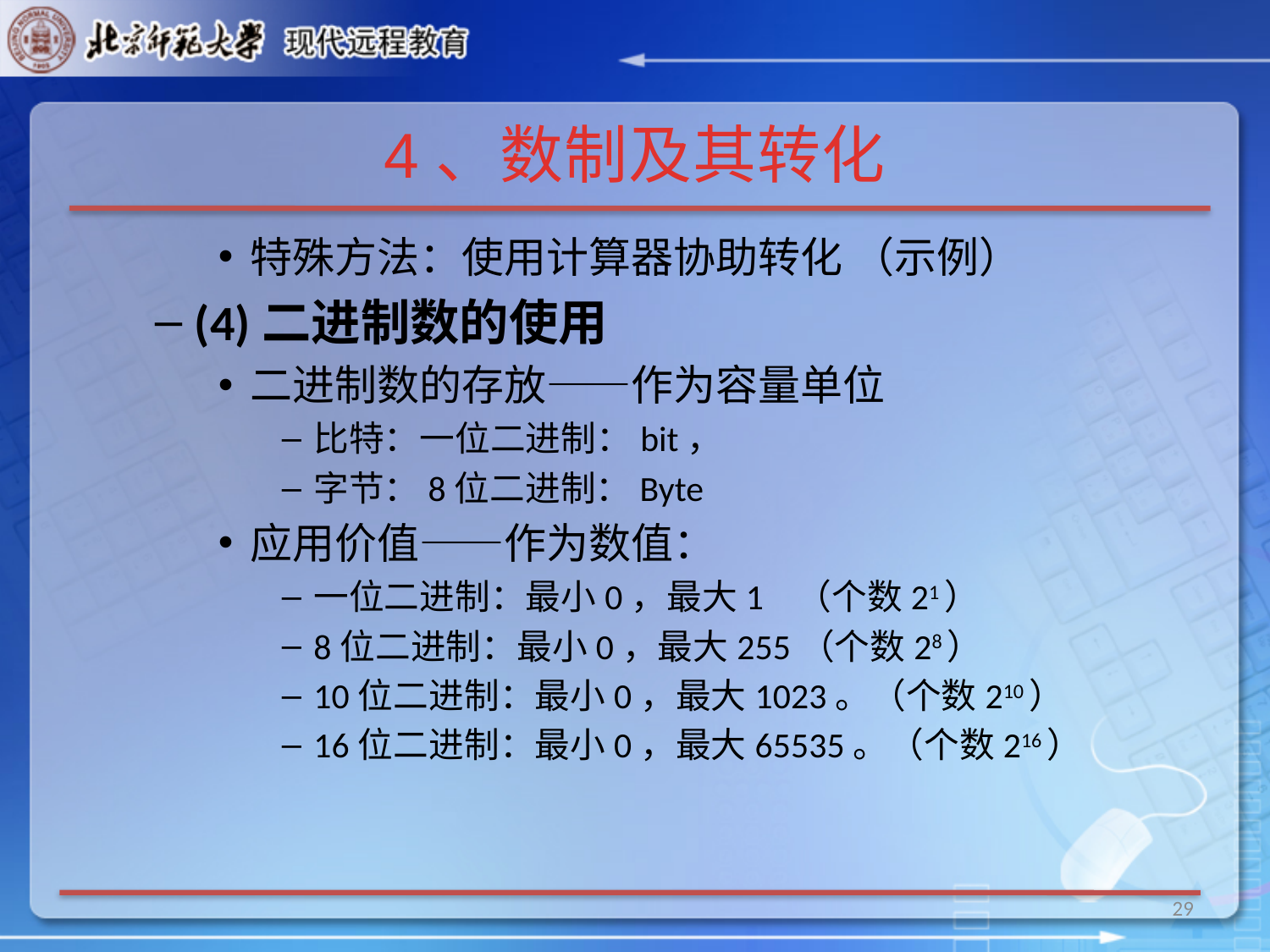

# 4、数制及其转化
特殊方法：使用计算器协助转化 （示例）
(4)二进制数的使用
二进制数的存放——作为容量单位
比特：一位二进制：bit，
字节：8位二进制：Byte
应用价值——作为数值：
一位二进制：最小0，最大1   （个数21）
8位二进制：最小0，最大255（个数28）
10位二进制：最小0，最大1023。（个数210）
16位二进制：最小0，最大65535。（个数216）
29